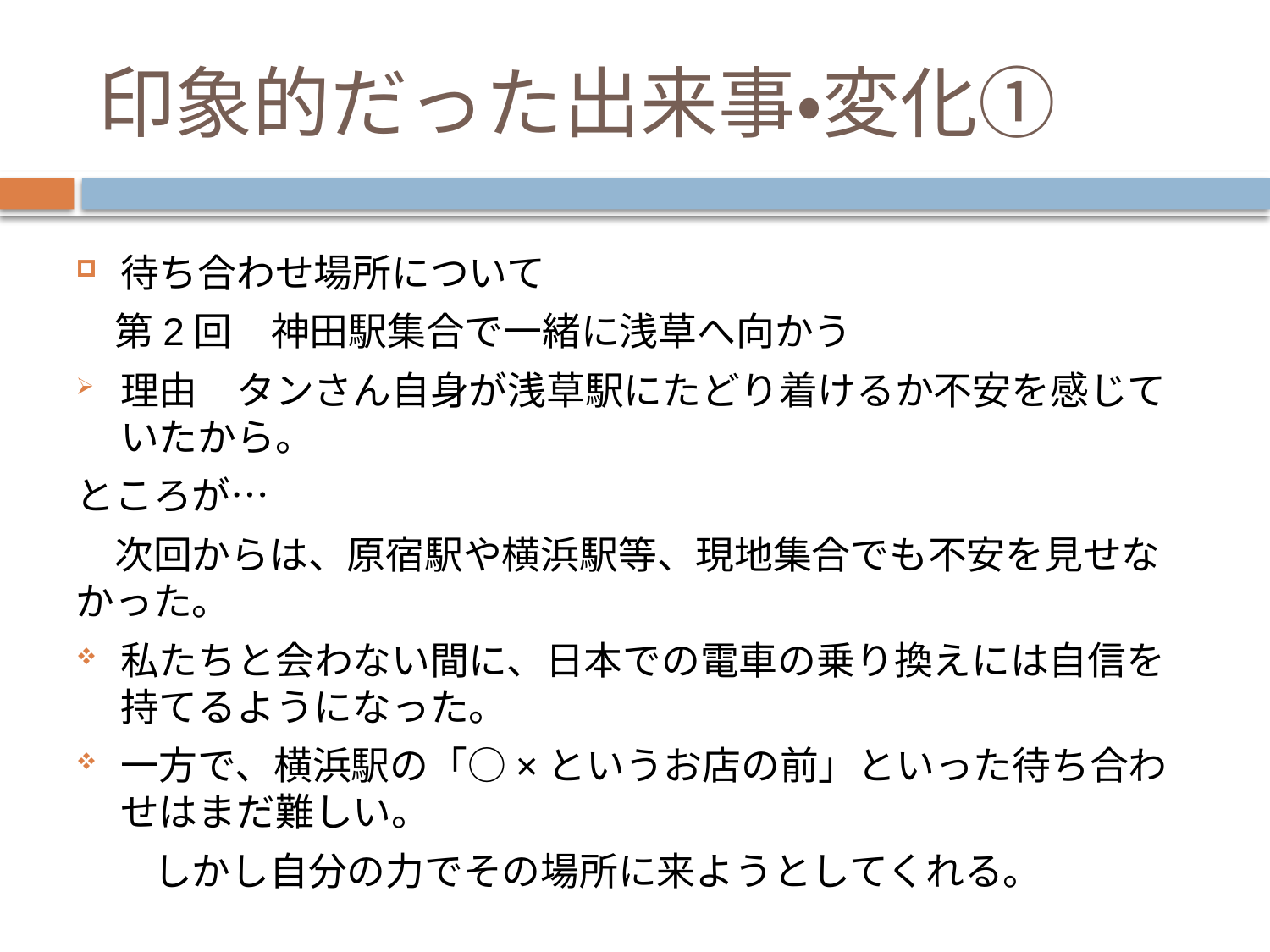

# 印象的だった出来事・変化①
待ち合わせ場所について
　第2回　神田駅集合で一緒に浅草へ向かう
理由　タンさん自身が浅草駅にたどり着けるか不安を感じていたから。
ところが…
　次回からは、原宿駅や横浜駅等、現地集合でも不安を見せなかった。
私たちと会わない間に、日本での電車の乗り換えには自信を持てるようになった。
一方で、横浜駅の「○×というお店の前」といった待ち合わせはまだ難しい。
　　しかし自分の力でその場所に来ようとしてくれる。